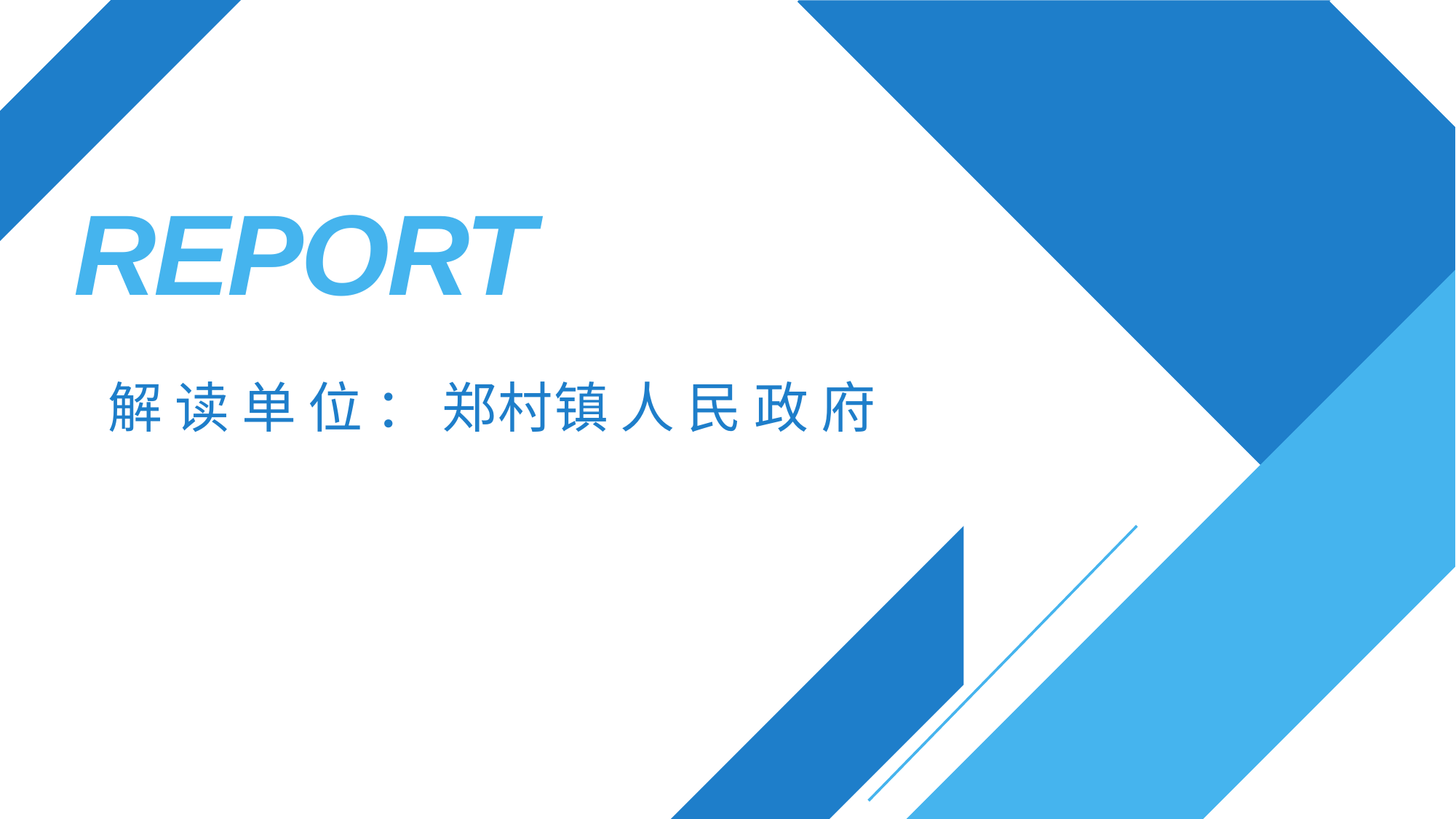

REPORT
解 读 单 位 ： 郑  村  镇 人 民 政 府